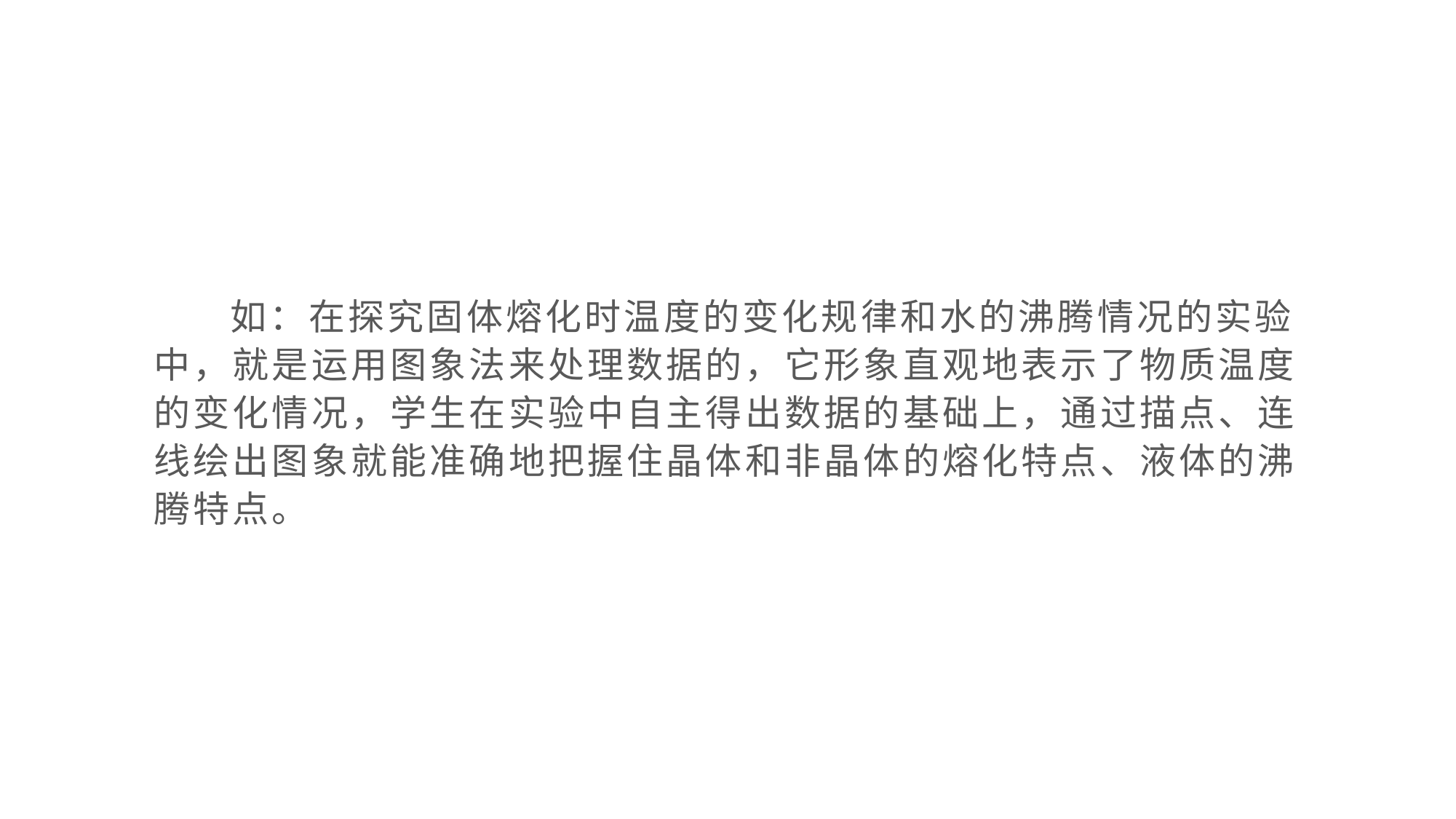

如：在探究固体熔化时温度的变化规律和水的沸腾情况的实验中，就是运用图象法来处理数据的，它形象直观地表示了物质温度的变化情况，学生在实验中自主得出数据的基础上，通过描点、连线绘出图象就能准确地把握住晶体和非晶体的熔化特点、液体的沸腾特点。